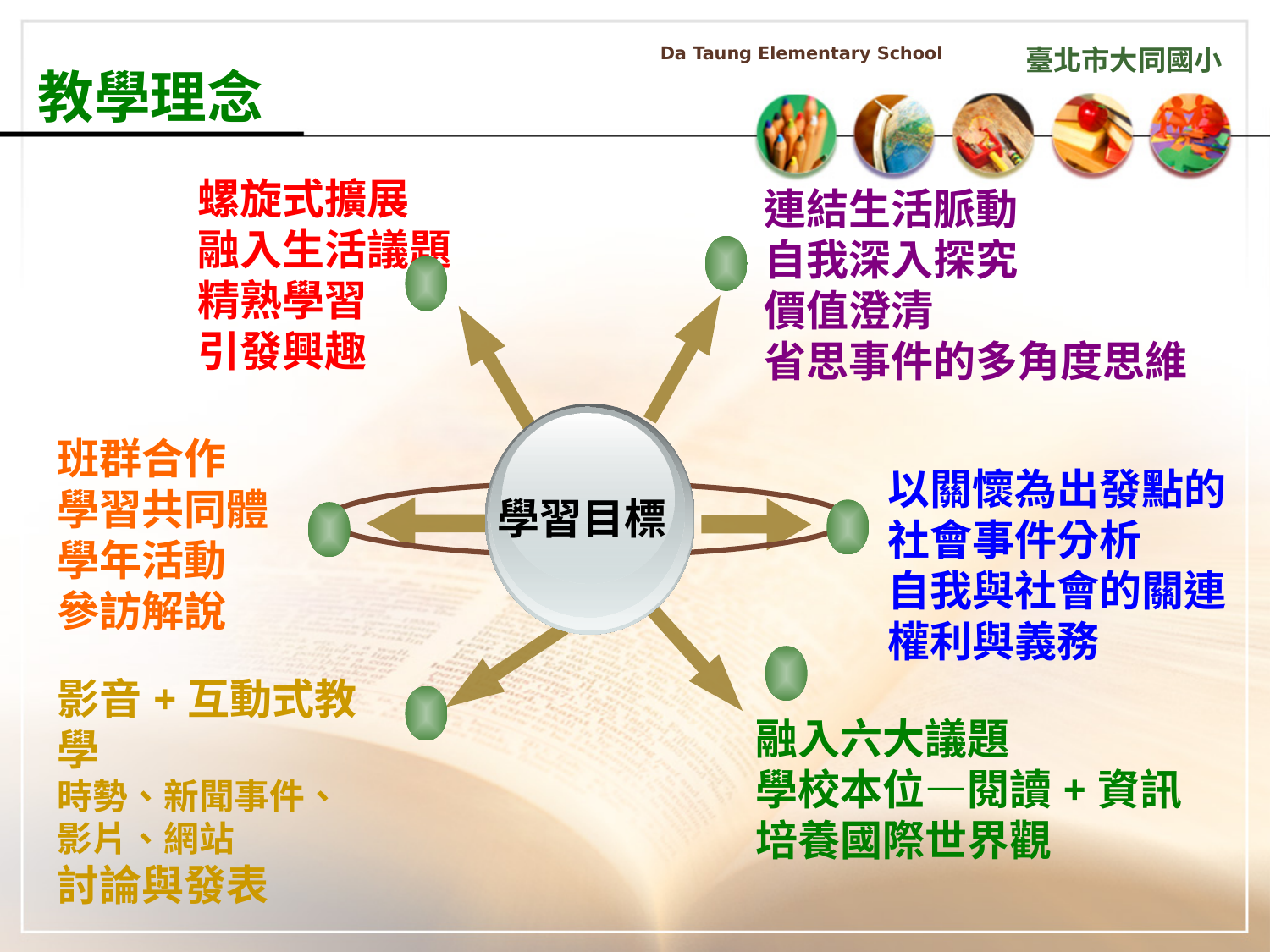

Da Taung Elementary School
臺北市大同國小
教學理念
螺旋式擴展
融入生活議題
精熟學習
引發興趣
連結生活脈動
自我深入探究
價值澄清
省思事件的多角度思維

班群合作
學習共同體
學年活動
參訪解說
以關懷為出發點的
社會事件分析
自我與社會的關連
權利與義務

學習目標

影音+互動式教學
時勢、新聞事件、
影片、網站
討論與發表

融入六大議題
學校本位—閱讀+資訊
培養國際世界觀